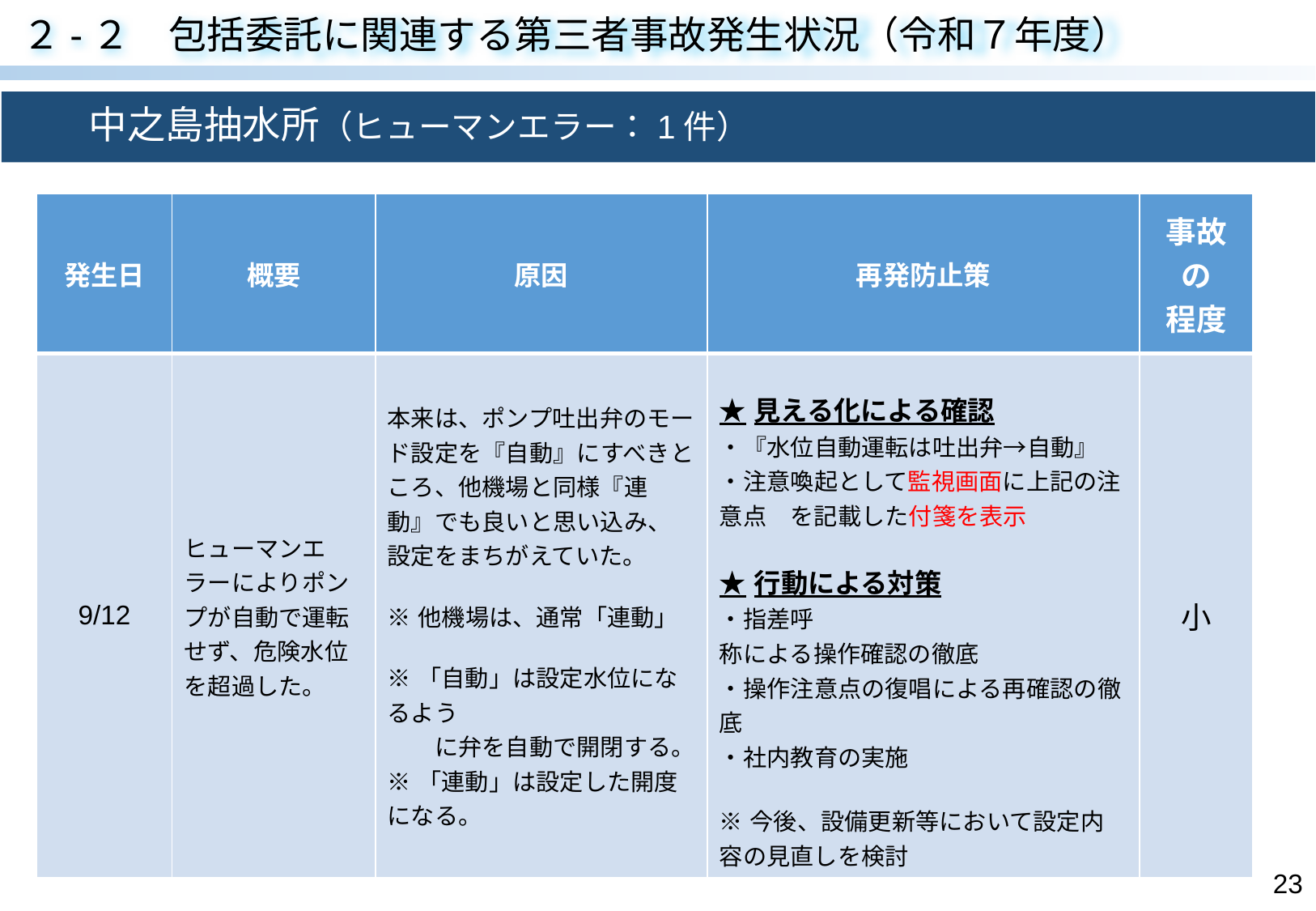

２-２　包括委託に関連する第三者事故発生状況（令和７年度）
　　中之島抽水所（ヒューマンエラー：1件）
| 発生日 | 概要 | 原因 | 再発防止策 | 事故の 程度 |
| --- | --- | --- | --- | --- |
| 9/12 | ヒューマンエラーによりポンプが自動で運転せず、危険水位を超過した。 | 本来は、ポンプ吐出弁のモード設定を『自動』にすべきところ、他機場と同様『連動』でも良いと思い込み、設定をまちがえていた。 ※他機場は、通常「連動」 ※「自動」は設定水位になるよう 　　に弁を自動で開閉する。 ※「連動」は設定した開度になる。 | ★見える化による確認 ・『水位自動運転は吐出弁→自動』 ・注意喚起として監視画面に上記の注意点　を記載した付箋を表示 ★行動による対策 ・指差呼 称による操作確認の徹底 ・操作注意点の復唱による再確認の徹底 ・社内教育の実施 ※今後、設備更新等において設定内容の見直しを検討 | 小 |
23